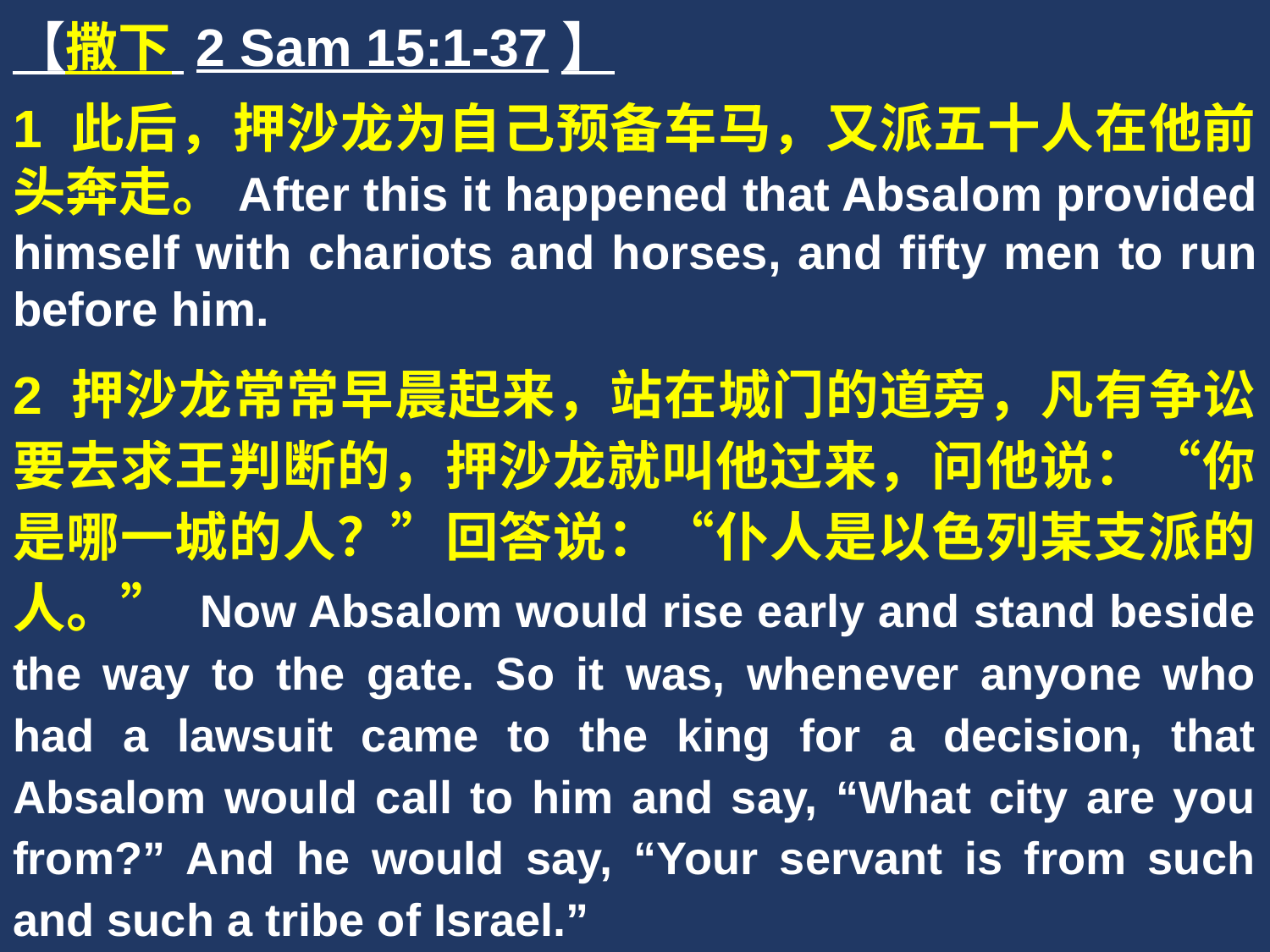

【撒下 2 Sam 15:1-37】
1 此后，押沙龙为自己预备车马，又派五十人在他前头奔走。After this it happened that Absalom provided himself with chariots and horses, and fifty men to run before him.
2 押沙龙常常早晨起来，站在城门的道旁，凡有争讼要去求王判断的，押沙龙就叫他过来，问他说：“你是哪一城的人？”回答说：“仆人是以色列某支派的人。” Now Absalom would rise early and stand beside the way to the gate. So it was, whenever anyone who had a lawsuit came to the king for a decision, that Absalom would call to him and say, “What city are you from?” And he would say, “Your servant is from such and such a tribe of Israel.”